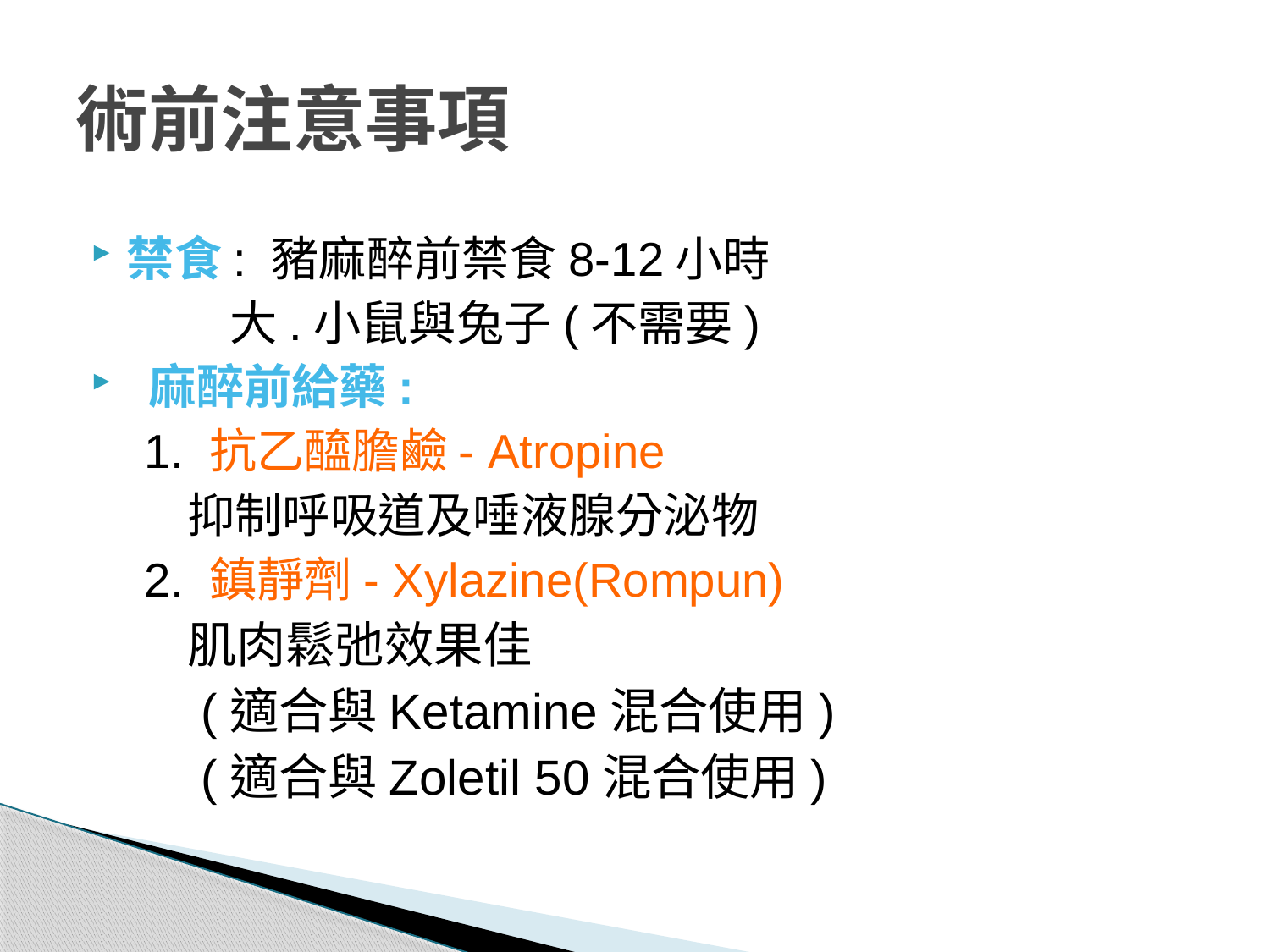

# 術前注意事項
禁食: 豬麻醉前禁食8-12小時
            大.小鼠與兔子(不需要)
 麻醉前給藥:
    1. 抗乙醯膽鹼- Atropine
        抑制呼吸道及唾液腺分泌物
    2. 鎮靜劑- Xylazine(Rompun)
        肌肉鬆弛效果佳
        (適合與Ketamine混合使用)
        (適合與Zoletil 50混合使用)